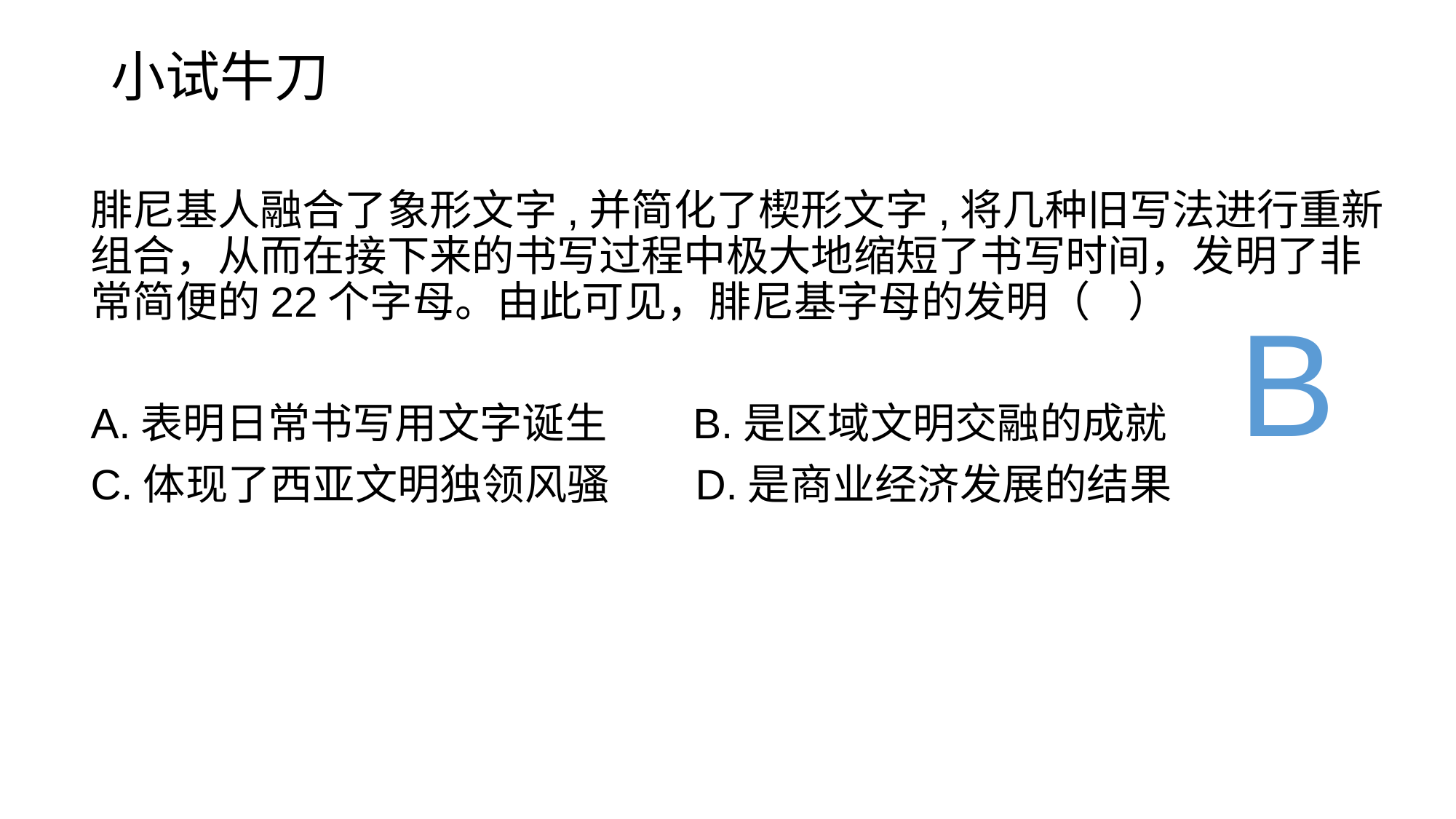

# 小试牛刀
腓尼基人融合了象形文字,并简化了楔形文字,将几种旧写法进行重新组合，从而在接下来的书写过程中极大地缩短了书写时间，发明了非常简便的22个字母。由此可见，腓尼基字母的发明（    ）

A.表明日常书写用文字诞生        B.是区域文明交融的成就
C.体现了西亚文明独领风骚        D.是商业经济发展的结果
B